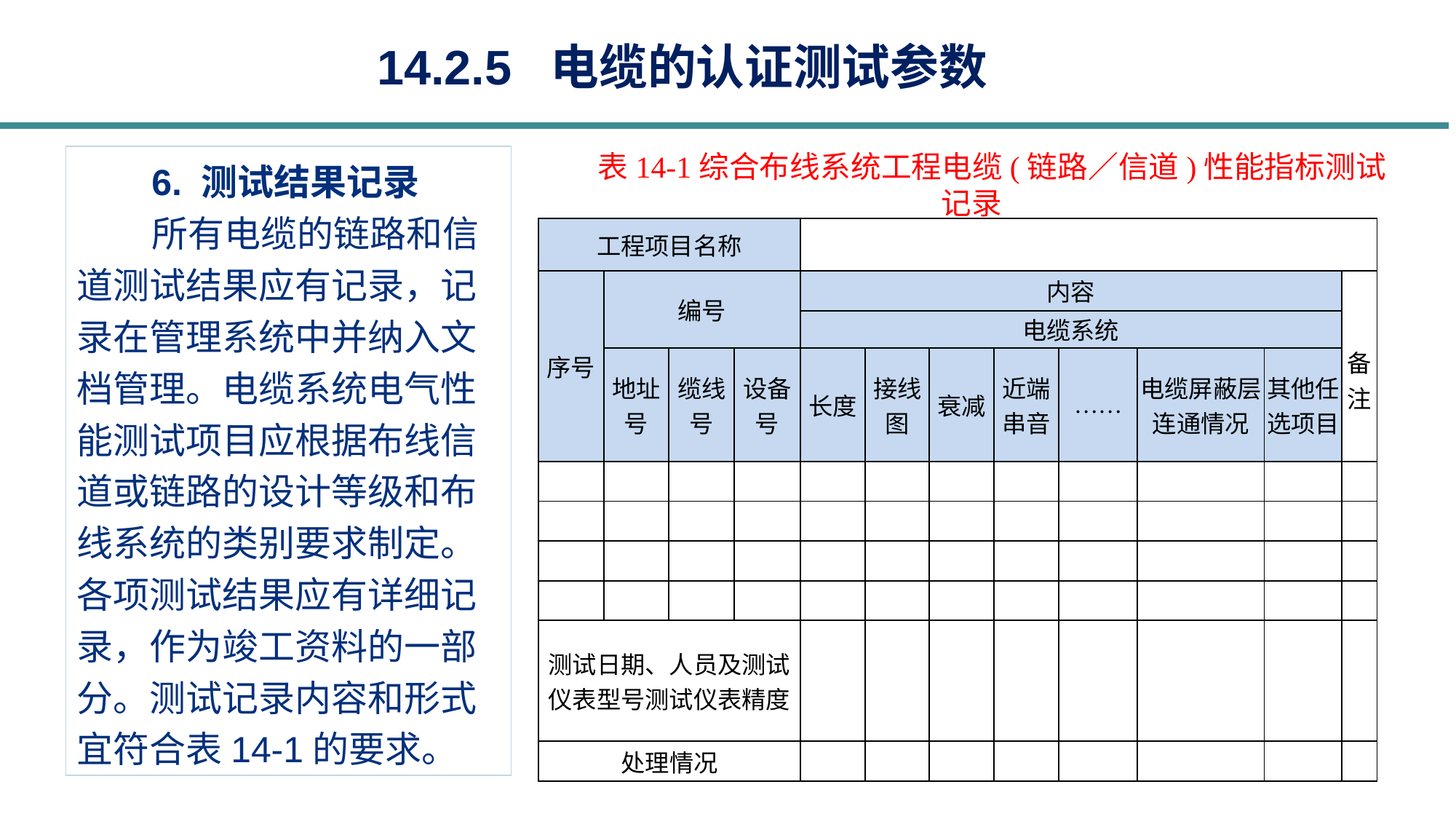

14.2.5  电缆的认证测试参数
6. 测试结果记录
所有电缆的链路和信道测试结果应有记录，记录在管理系统中并纳入文档管理。电缆系统电气性能测试项目应根据布线信道或链路的设计等级和布线系统的类别要求制定。各项测试结果应有详细记录，作为竣工资料的一部分。测试记录内容和形式宜符合表14-1的要求。
表14-1综合布线系统工程电缆(链路／信道)性能指标测试记录
| 工程项目名称 |  |  |  |  |  |  |  |  |  |  |  |
| --- | --- | --- | --- | --- | --- | --- | --- | --- | --- | --- | --- |
| 序号 | 编号 |  |  | 内容 |  |  |  |  |  |  | 备注 |
|  |  |  |  | 电缆系统 |  |  |  |  |  |  |  |
|  | 地址号 | 缆线号 | 设备号 | 长度 | 接线图 | 衰减 | 近端 串音 | …… | 电缆屏蔽层 连通情况 | 其他任 选项目 |  |
|  |  |  |  |  |  |  |  |  |  |  |  |
|  |  |  |  |  |  |  |  |  |  |  |  |
|  |  |  |  |  |  |  |  |  |  |  |  |
|  |  |  |  |  |  |  |  |  |  |  |  |
| 测试日期、人员及测试仪表型号测试仪表精度 |  |  |  |  |  |  |  |  |  |  |  |
| 处理情况 |  |  |  |  |  |  |  |  |  |  |  |